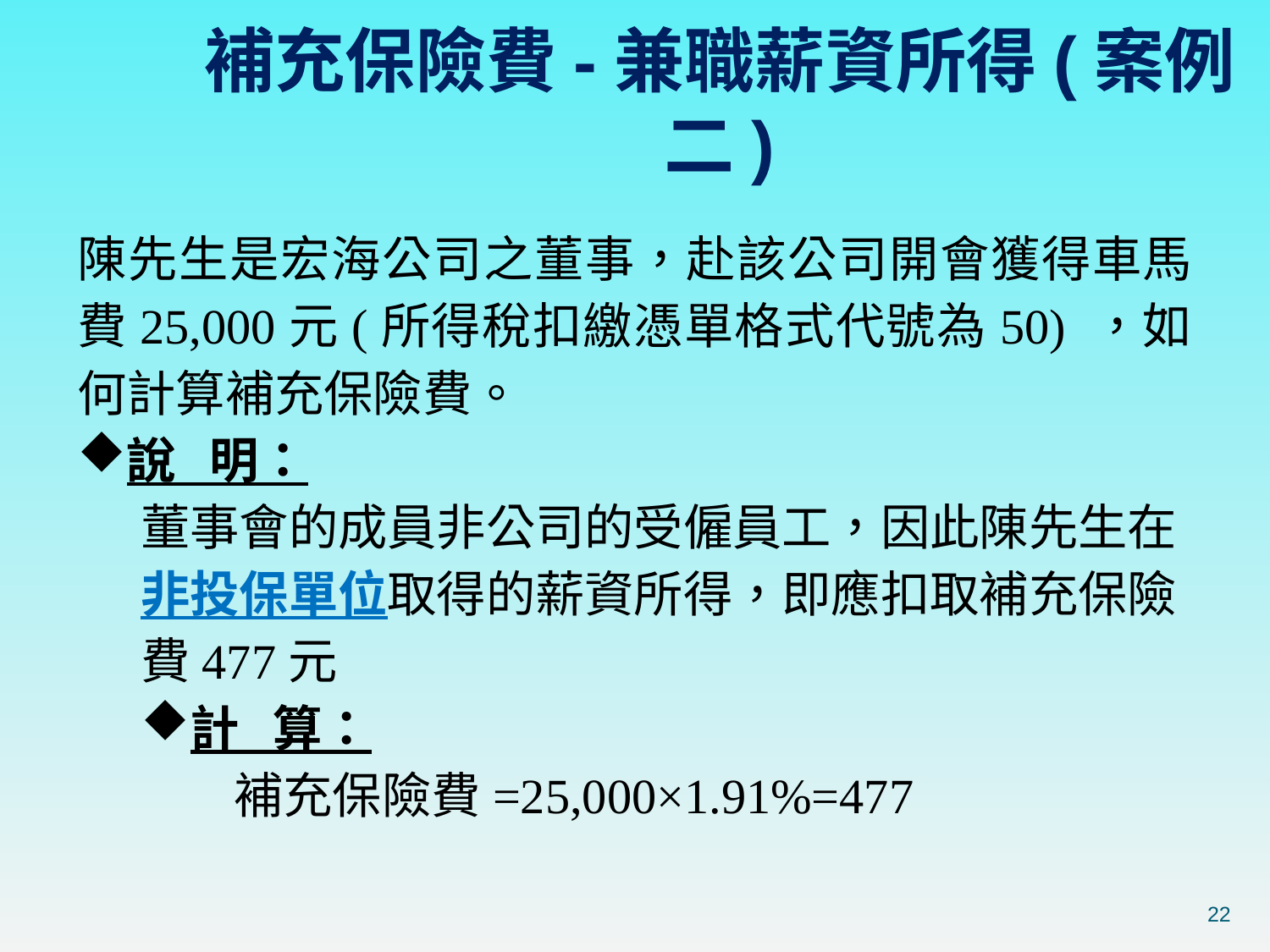

補充保險費-兼職薪資所得(案例二)
陳先生是宏海公司之董事，赴該公司開會獲得車馬費25,000元(所得稅扣繳憑單格式代號為50) ，如何計算補充保險費。
說   明：
董事會的成員非公司的受僱員工，因此陳先生在非投保單位取得的薪資所得，即應扣取補充保險費477元
計   算：
　    補充保險費=25,000×1.91%=477
22